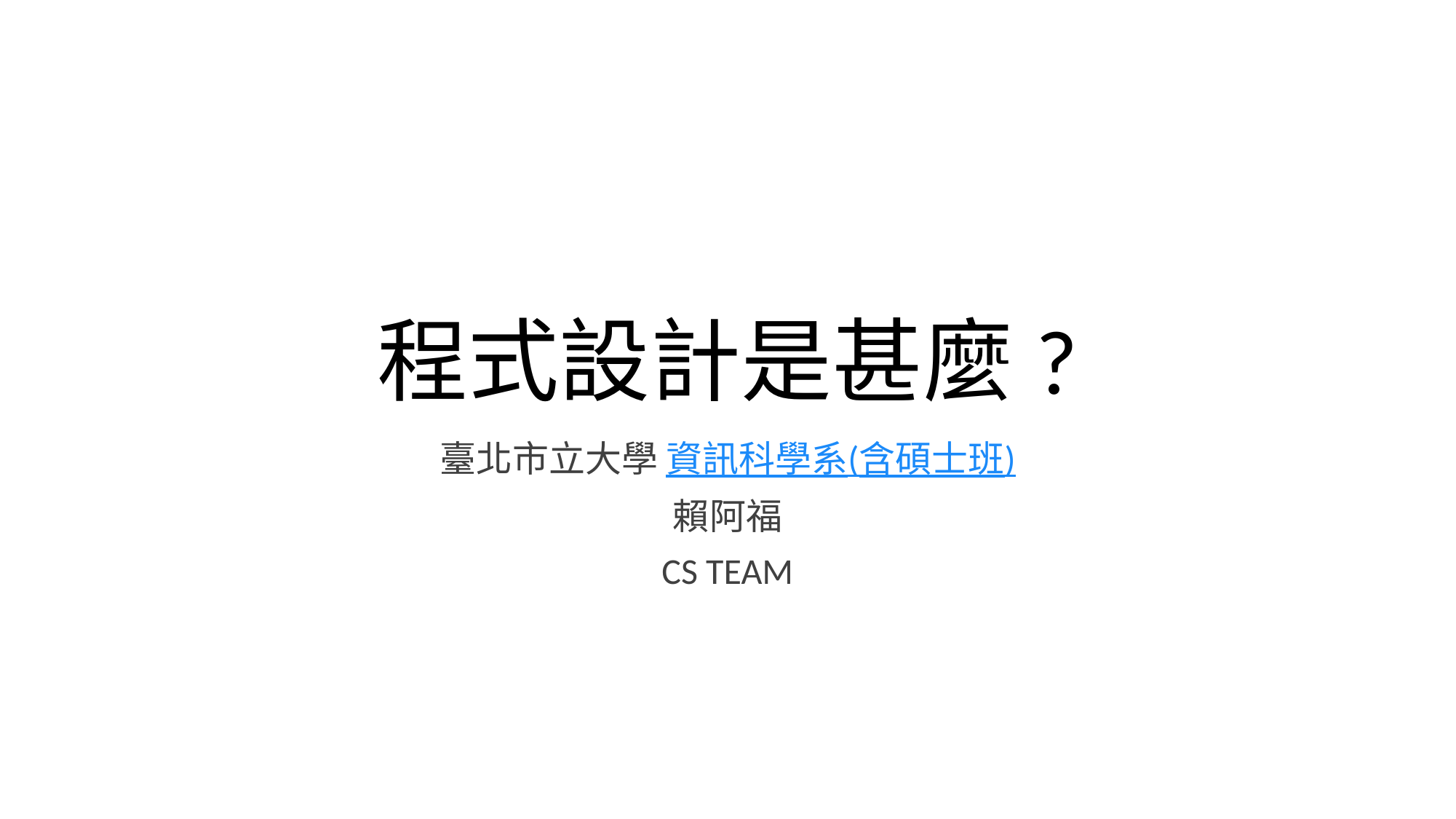

# 程式設計是甚麼?
臺北市立大學 資訊科學系(含碩士班)
賴阿福
CS TEAM